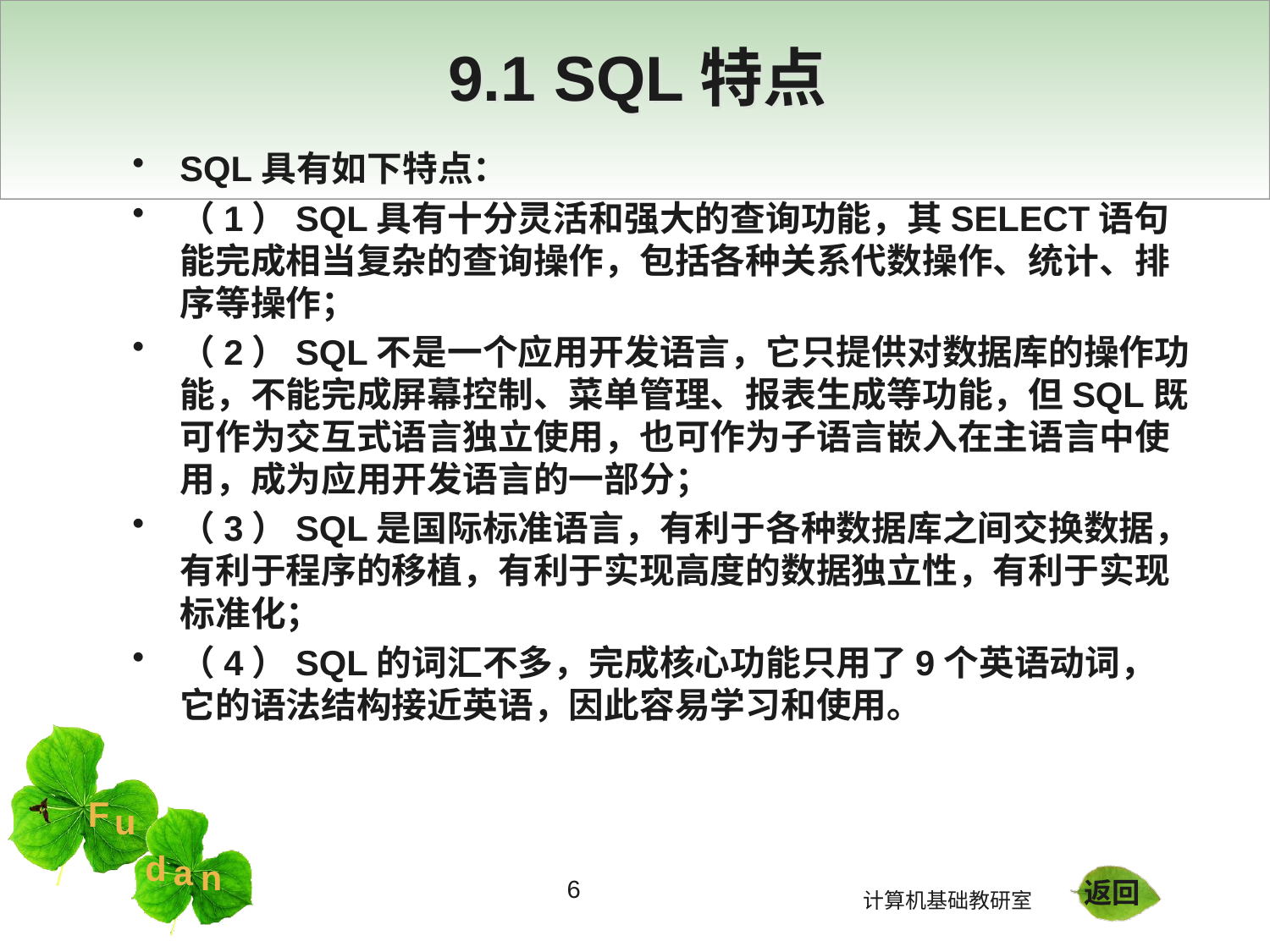

# 9.1 SQL特点
SQL具有如下特点：
（1）SQL具有十分灵活和强大的查询功能，其SELECT语句能完成相当复杂的查询操作，包括各种关系代数操作、统计、排序等操作；
（2）SQL不是一个应用开发语言，它只提供对数据库的操作功能，不能完成屏幕控制、菜单管理、报表生成等功能，但SQL既可作为交互式语言独立使用，也可作为子语言嵌入在主语言中使用，成为应用开发语言的一部分；
（3）SQL是国际标准语言，有利于各种数据库之间交换数据，有利于程序的移植，有利于实现高度的数据独立性，有利于实现标准化；
（4）SQL的词汇不多，完成核心功能只用了9个英语动词，它的语法结构接近英语，因此容易学习和使用。

6
返回